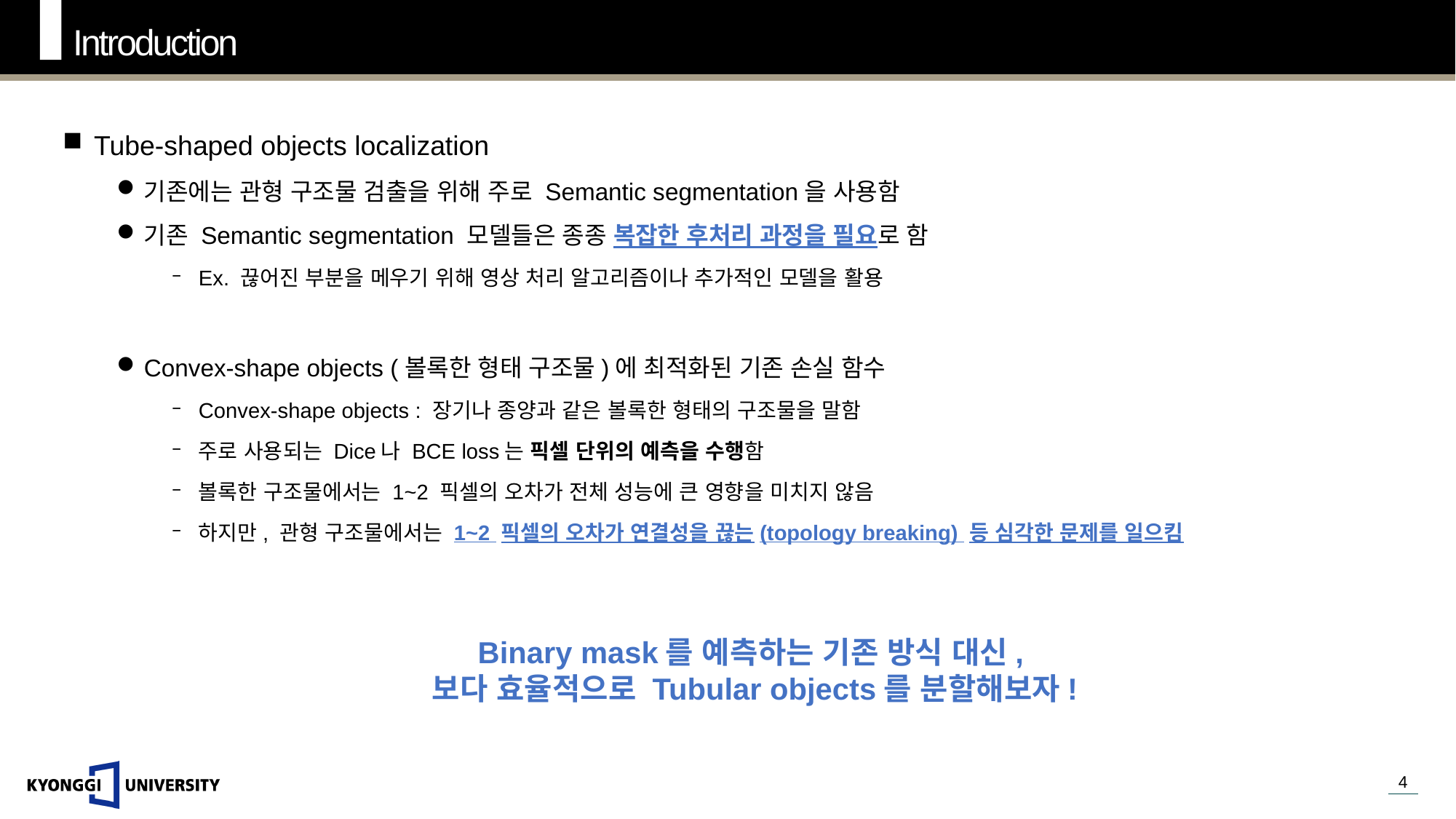

Introduction
Tube-shaped objects localization
기존에는 관형 구조물 검출을 위해 주로 Semantic segmentation을 사용함
기존 Semantic segmentation 모델들은 종종 복잡한 후처리 과정을 필요로 함
Ex. 끊어진 부분을 메우기 위해 영상 처리 알고리즘이나 추가적인 모델을 활용

Convex-shape objects (볼록한 형태 구조물)에 최적화된 기존 손실 함수
Convex-shape objects : 장기나 종양과 같은 볼록한 형태의 구조물을 말함
주로 사용되는 Dice나 BCE loss는 픽셀 단위의 예측을 수행함
볼록한 구조물에서는 1~2 픽셀의 오차가 전체 성능에 큰 영향을 미치지 않음
하지만, 관형 구조물에서는 1~2 픽셀의 오차가 연결성을 끊는(topology breaking) 등 심각한 문제를 일으킴
Binary mask를 예측하는 기존 방식 대신,
보다 효율적으로 Tubular objects를 분할해보자!